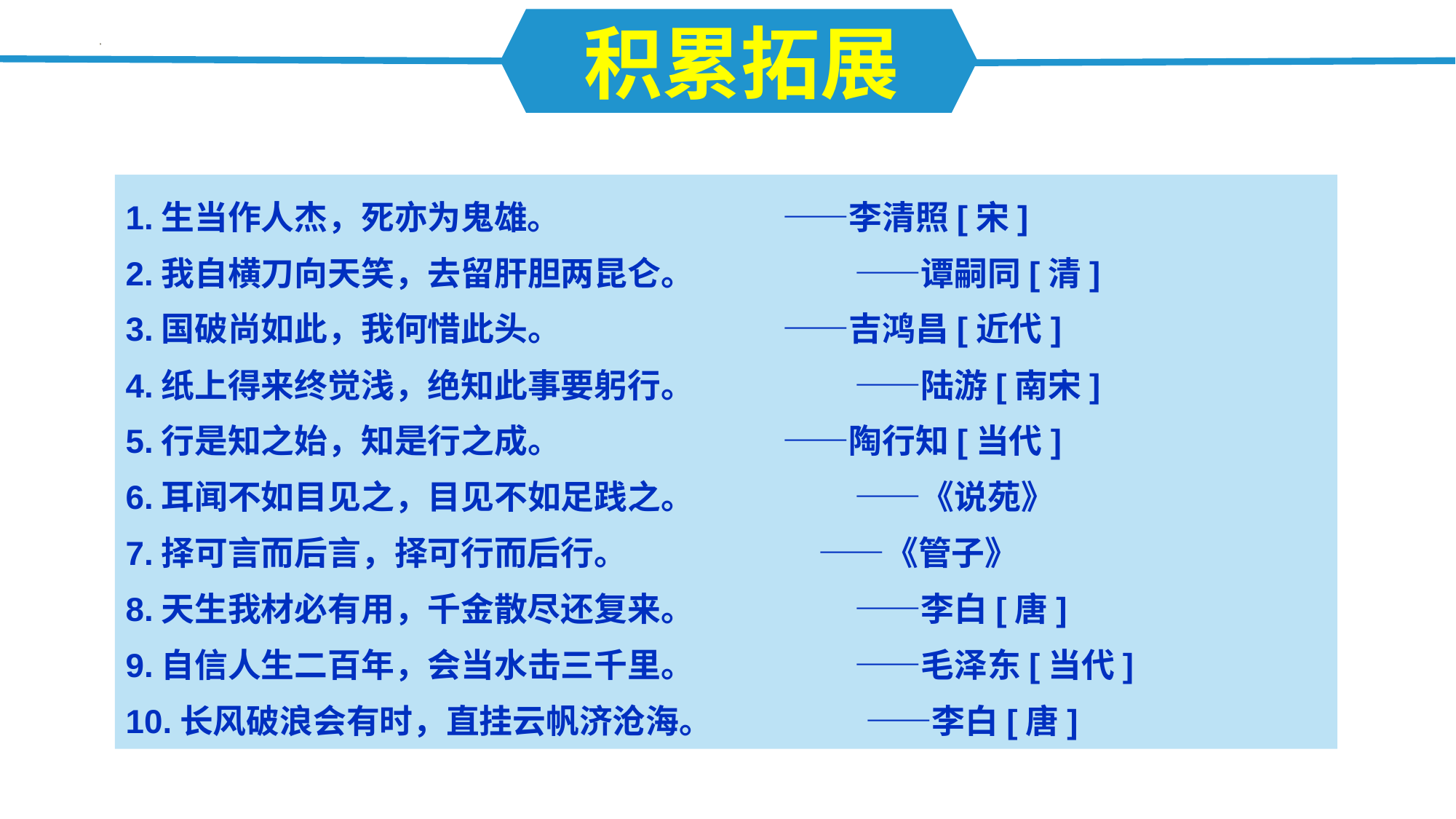

积累拓展

1.生当作人杰，死亦为鬼雄。                             ——李清照[宋]
2.我自横刀向天笑，去留肝胆两昆仑。                     ——谭嗣同[清]
3.国破尚如此，我何惜此头。                             ——吉鸿昌[近代]
4.纸上得来终觉浅，绝知此事要躬行。                     ——陆游[南宋]
5.行是知之始，知是行之成。                             ——陶行知[当代]
6.耳闻不如目见之，目见不如足践之。                     ——《说苑》
7.择可言而后言，择可行而后行。                         ——《管子》
8.天生我材必有用，千金散尽还复来。                     ——李白[唐]
9.自信人生二百年，会当水击三千里。                     ——毛泽东[当代]
10.长风破浪会有时，直挂云帆济沧海。                    ——李白[唐]